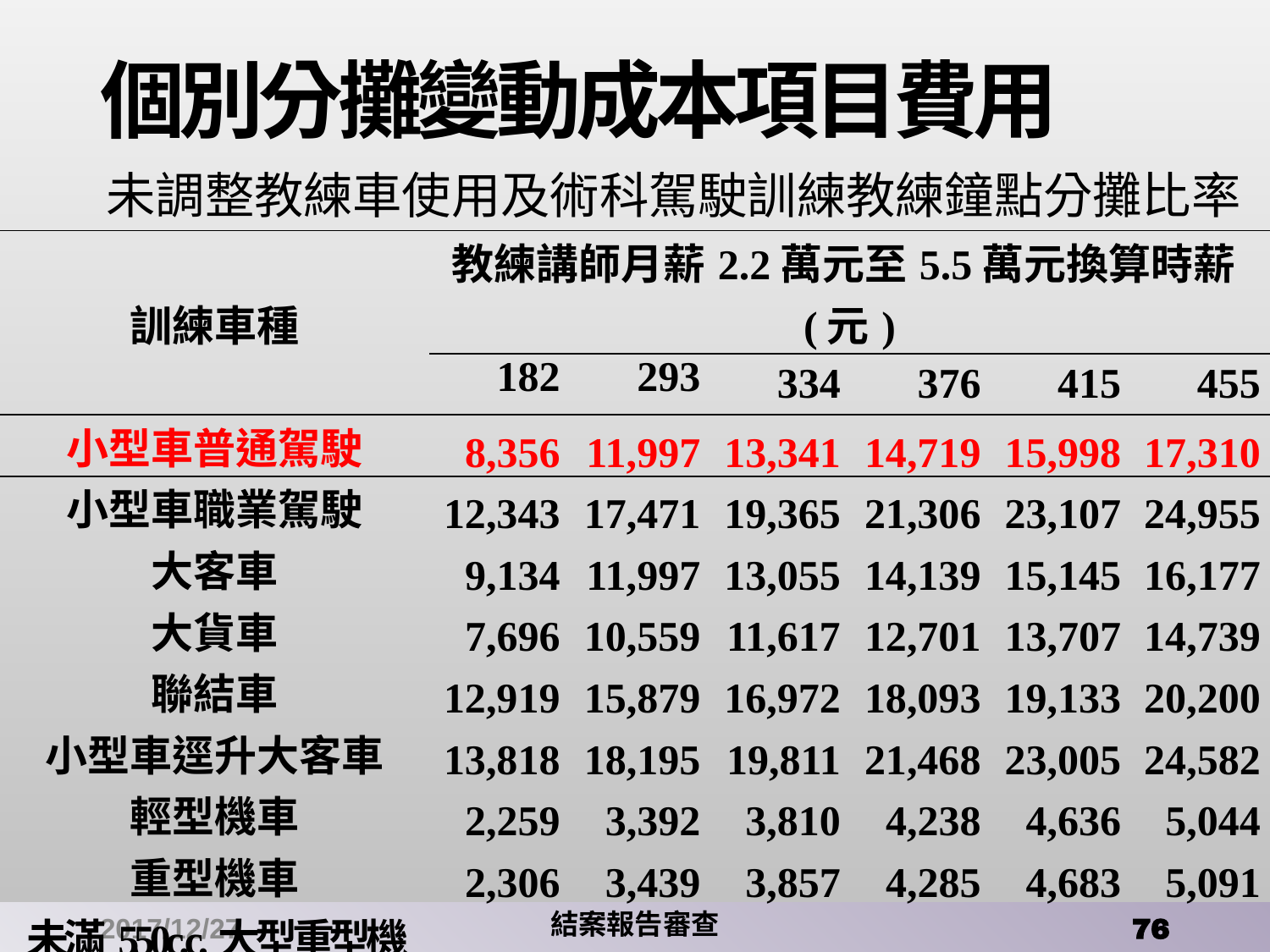

# 個別分攤變動成本項目費用
未調整教練車使用及術科駕駛訓練教練鐘點分攤比率
| 訓練車種 | 教練講師月薪2.2萬元至5.5萬元換算時薪(元) |  |  |  |  |  |
| --- | --- | --- | --- | --- | --- | --- |
|  | 182 | 293 | 334 | 376 | 415 | 455 |
| 小型車普通駕駛 | 8,356 | 11,997 | 13,341 | 14,719 | 15,998 | 17,310 |
| 小型車職業駕駛 | 12,343 | 17,471 | 19,365 | 21,306 | 23,107 | 24,955 |
| 大客車 | 9,134 | 11,997 | 13,055 | 14,139 | 15,145 | 16,177 |
| 大貨車 | 7,696 | 10,559 | 11,617 | 12,701 | 13,707 | 14,739 |
| 聯結車 | 12,919 | 15,879 | 16,972 | 18,093 | 19,133 | 20,200 |
| 小型車逕升大客車 | 13,818 | 18,195 | 19,811 | 21,468 | 23,005 | 24,582 |
| 輕型機車 | 2,259 | 3,392 | 3,810 | 4,238 | 4,636 | 5,044 |
| 重型機車 | 2,306 | 3,439 | 3,857 | 4,285 | 4,683 | 5,091 |
| 未滿550c.c.大型重型機車 | 6,891 | 10,014 | 11,167 | 12,348 | 13,445 | 14,571 |
| 550c.c.以上大型重型機車 | 6,958 | 10,122 | 11,290 | 12,487 | 13,599 | 14,739 |
| 小型車掛附拖車 | 4,769 | 6,559 | 7,221 | 7,898 | 8,527 | 9,172 |
2017/12/27
結案報告審查
76